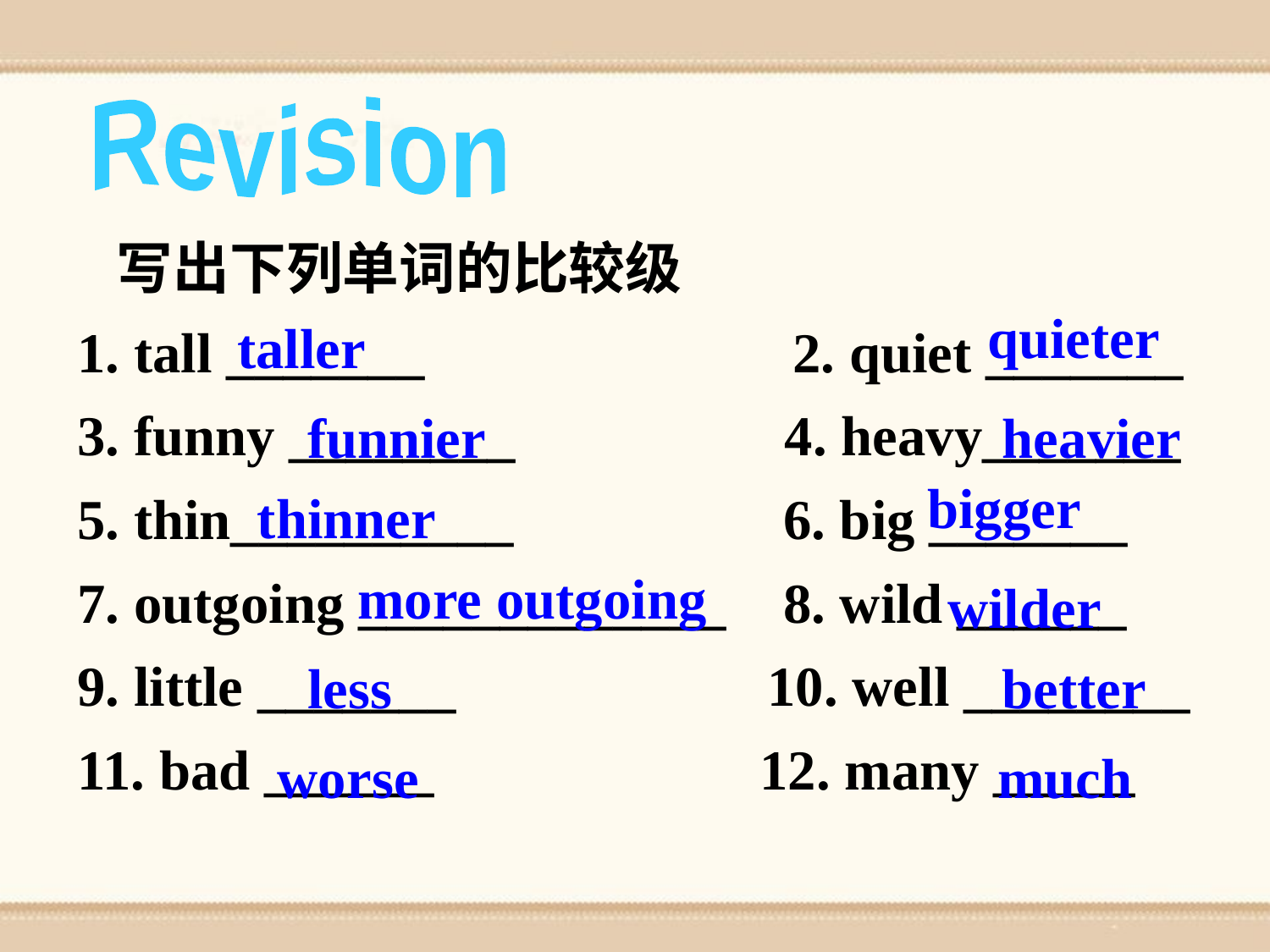

Revision
  写出下列单词的比较级
1. tall _______                          2. quiet _______
3. funny ________                   4. heavy_______
5. thin__________                   6. big _______
7. outgoing _____________    8. wild ______
9. little _______                      10. well ________
11. bad ______                       12. many _____
quieter
taller
funnier
heavier
bigger
thinner
more outgoing
wilder
less
better
worse
much